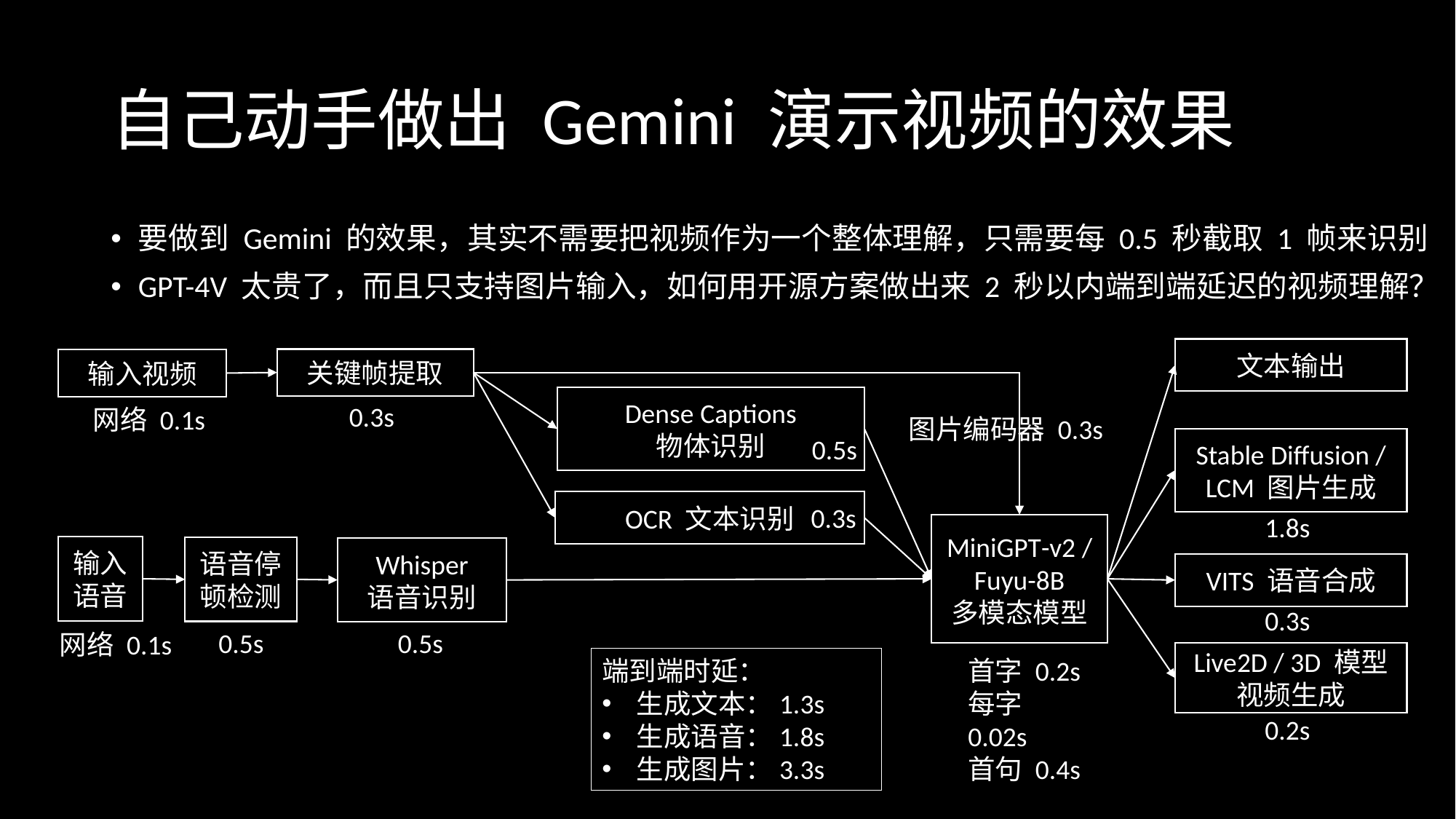

# 自己动手做出 Gemini 演示视频的效果
要做到 Gemini 的效果，其实不需要把视频作为一个整体理解，只需要每 0.5 秒截取 1 帧来识别
GPT-4V 太贵了，而且只支持图片输入，如何用开源方案做出来 2 秒以内端到端延迟的视频理解？

文本输出
关键帧提取
输入视频
Dense Captions
物体识别
0.3s
网络 0.1s
图片编码器 0.3s
0.5s
Stable Diffusion / LCM 图片生成
OCR 文本识别
0.3s
1.8s
MiniGPT-v2 / Fuyu-8B
多模态模型
输入语音
语音停顿检测
Whisper
语音识别
VITS 语音合成
0.3s
0.5s
0.5s
网络 0.1s
Live2D / 3D 模型
视频生成
端到端时延：
生成文本：1.3s
生成语音：1.8s
生成图片：3.3s
首字 0.2s
每字 0.02s
首句 0.4s
0.2s